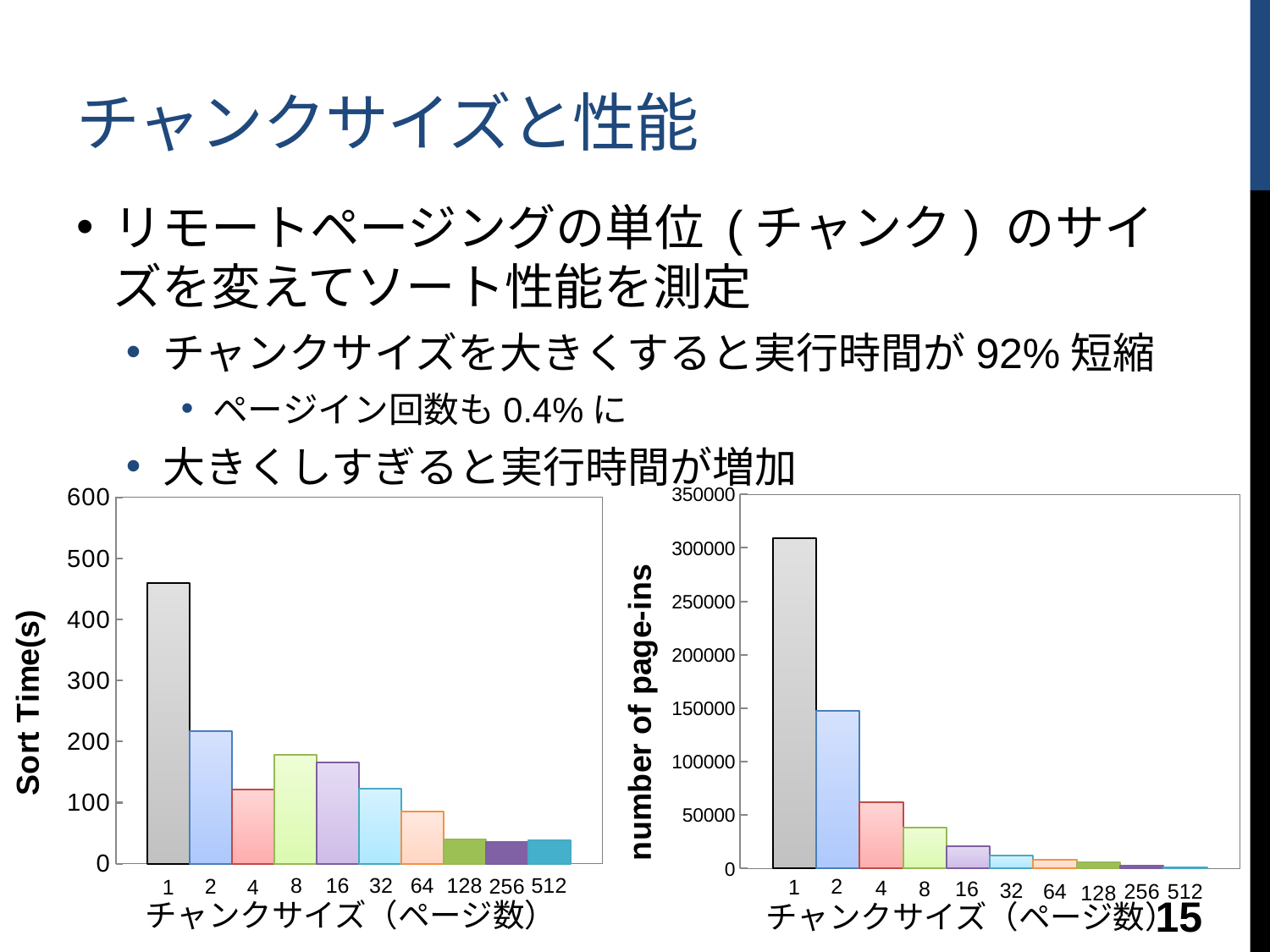

# チャンクサイズと性能
リモートページングの単位 (チャンク) のサイズを変えてソート性能を測定
チャンクサイズを大きくすると実行時間が92%短縮
ページイン回数も0.4%に
大きくしすぎると実行時間が増加

### Chart

| Category |  |  |  |  |  |  |  |  |  |  |
|---|---|---|---|---|---|---|---|---|---|---|

### Chart

| Category |  |  |  |  |  |  |  |  |  |  |
|---|---|---|---|---|---|---|---|---|---|---|
チャンクサイズ（ページ数）
15
チャンクサイズ（ページ数）